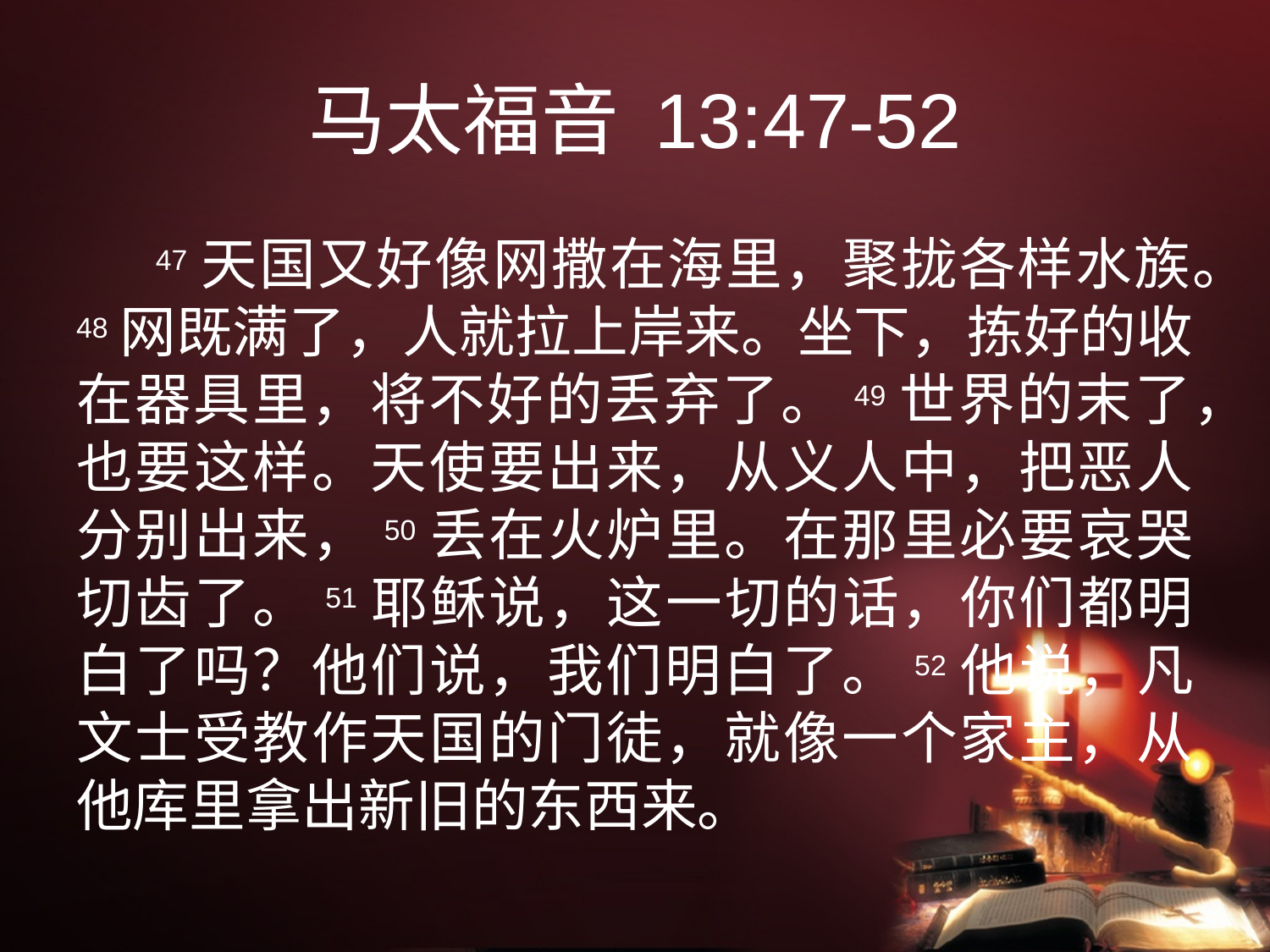

# 马太福音 13:47-52
        47天国又好像网撒在海里，聚拢各样水族。48网既满了，人就拉上岸来。坐下，拣好的收在器具里，将不好的丢弃了。49世界的末了，也要这样。天使要出来，从义人中，把恶人分别出来，50丢在火炉里。在那里必要哀哭切齿了。51耶稣说，这一切的话，你们都明白了吗？他们说，我们明白了。52他说，凡文士受教作天国的门徒，就像一个家主，从他库里拿出新旧的东西来。